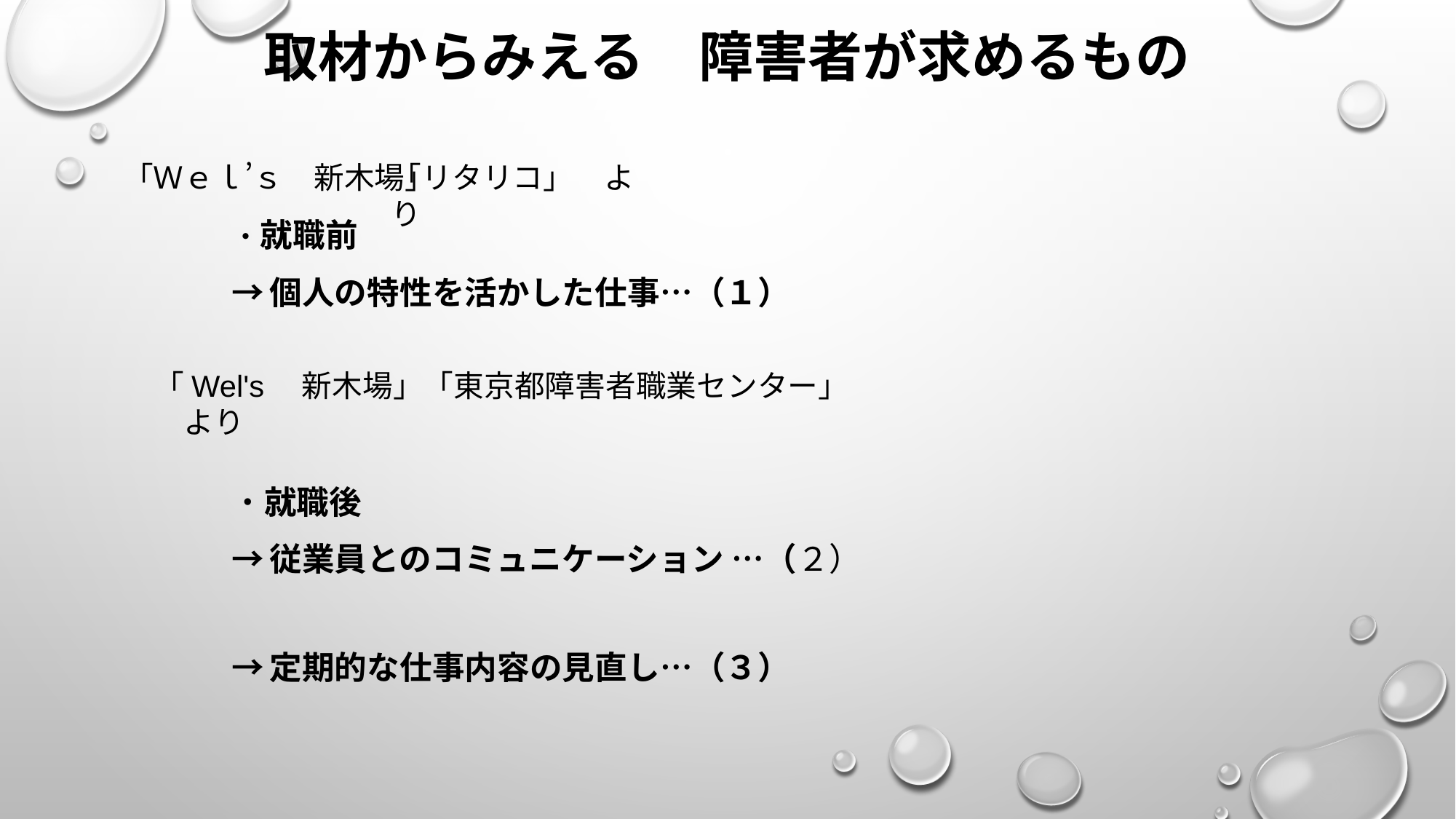

# 取材からみえる　障害者が求めるもの
「Ｗｅｌ’ｓ　新木場」
「リタリコ」　より
・就職前
→個人の特性を活かした仕事…（１）

・就職後
→従業員とのコミュニケーション …（２）

→定期的な仕事内容の見直し…（３）

「Wel's　新木場」「東京都障害者職業センター」　より